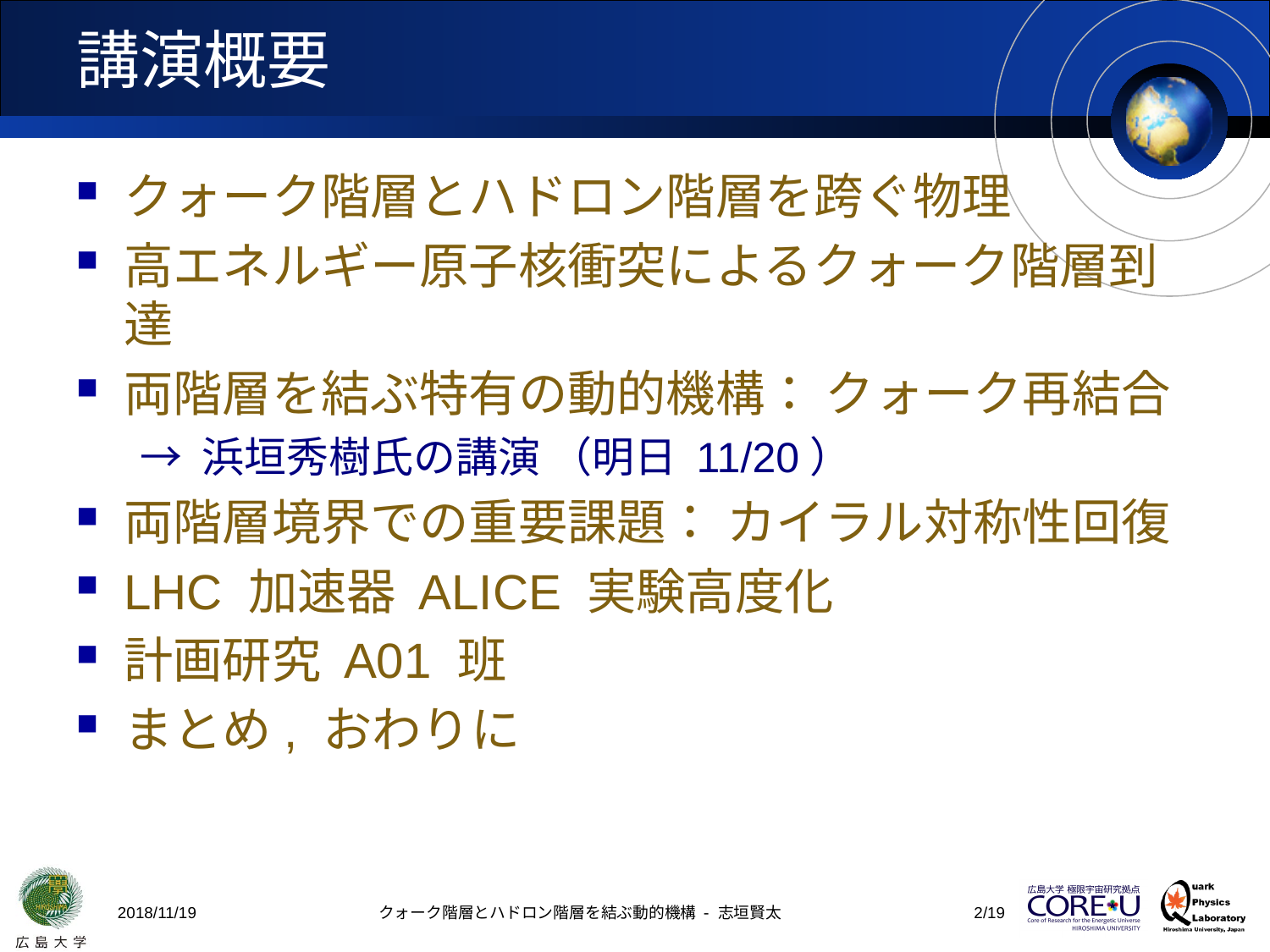

# 講演概要
クォーク階層とハドロン階層を跨ぐ物理
高エネルギー原子核衝突によるクォーク階層到達
両階層を結ぶ特有の動的機構： クォーク再結合
→ 浜垣秀樹氏の講演 （明日 11/20）
両階層境界での重要課題： カイラル対称性回復
LHC 加速器 ALICE 実験高度化
計画研究 A01 班
まとめ, おわりに
2018/11/19
クォーク階層とハドロン階層を結ぶ動的機構 - 志垣賢太
2/19